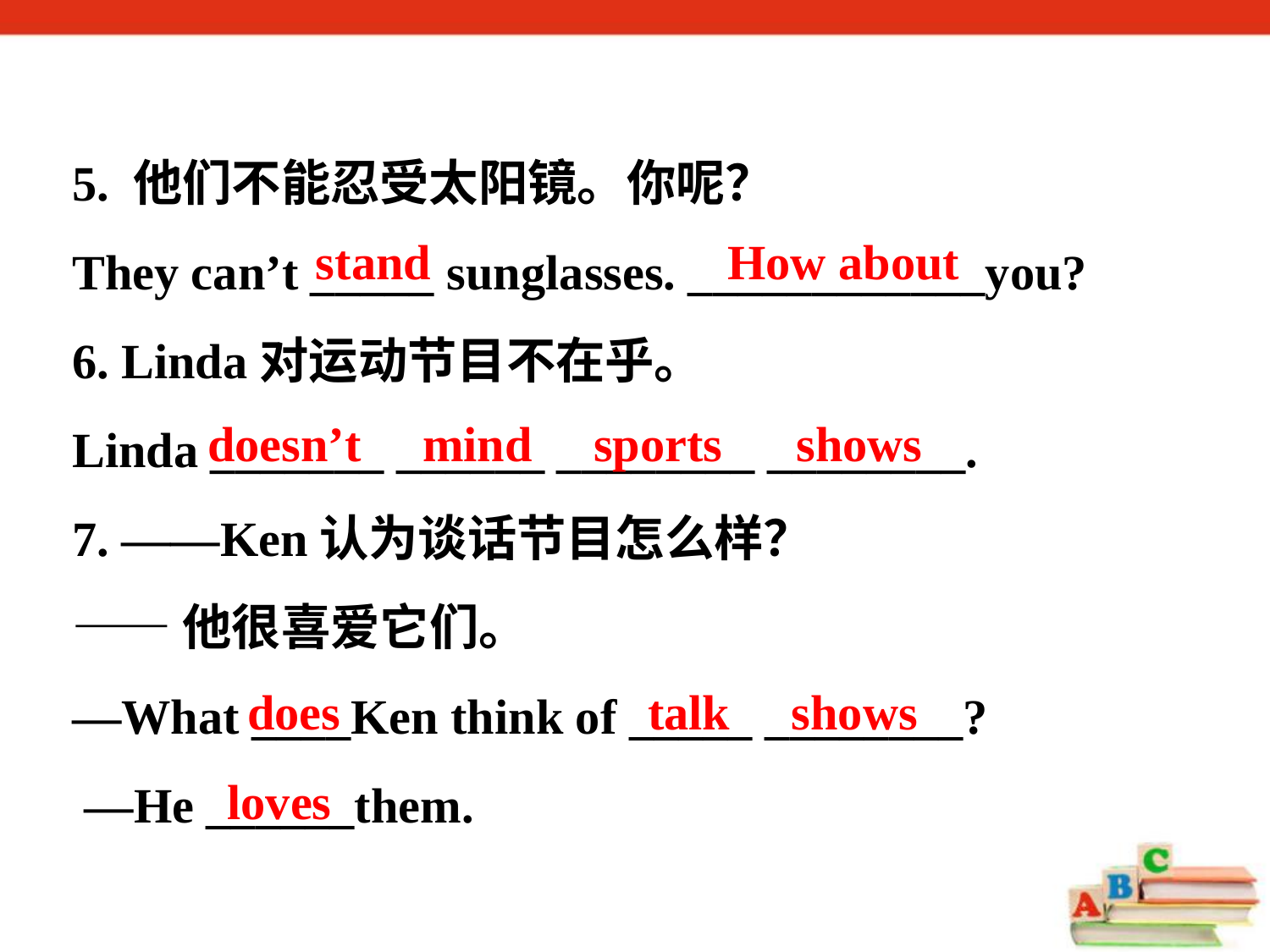

5. 他们不能忍受太阳镜。你呢？
They can’t _____ sunglasses. ____________you?
6. Linda对运动节目不在乎。
Linda _______ ______ ________ ________.
7. ——Ken认为谈话节目怎么样？
——他很喜爱它们。
—What ____Ken think of _____ ________?
 —He ______them.
How about
stand
doesn’t     mind     sports      shows
does
talk     shows
loves